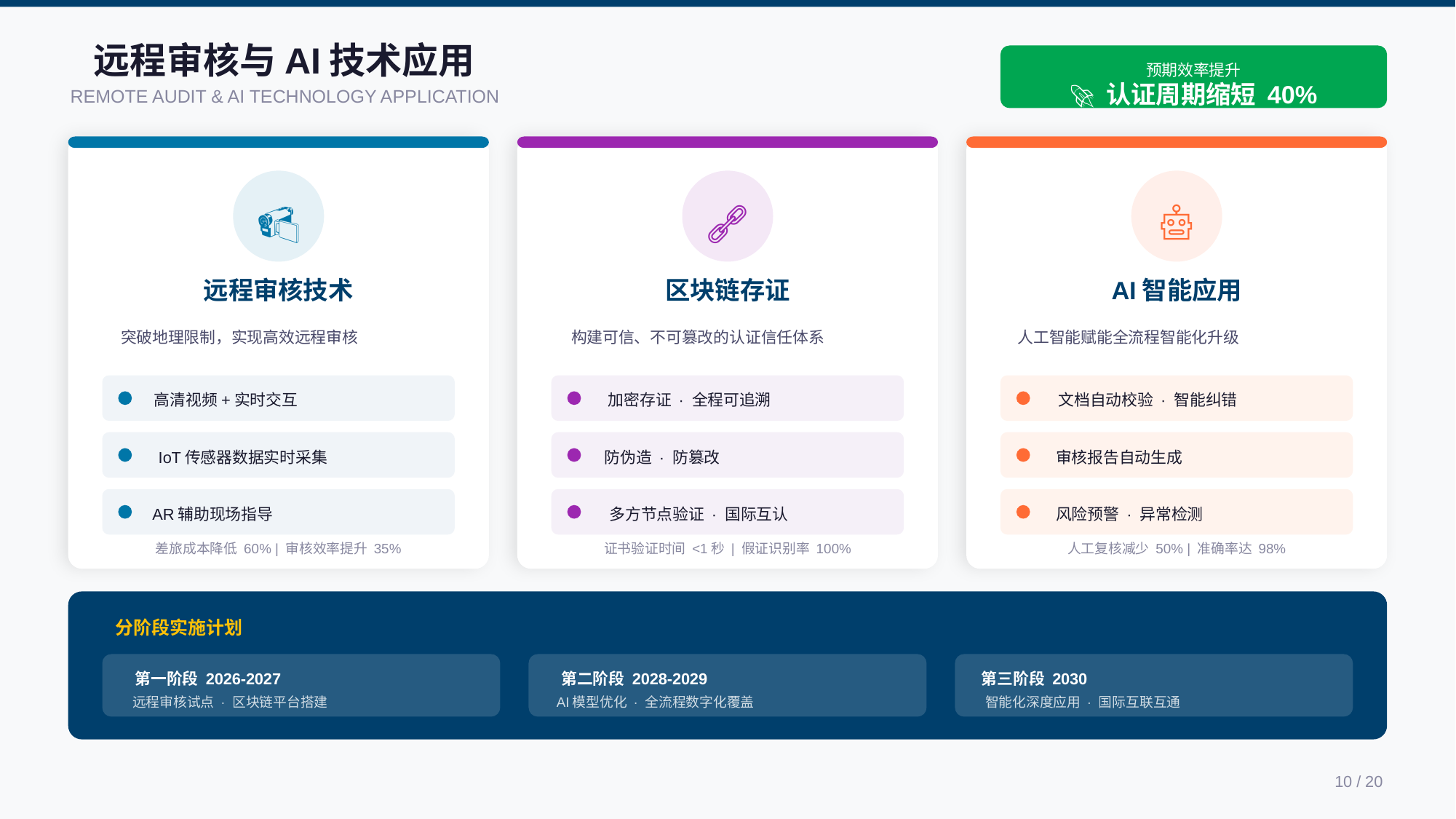

远程审核与AI技术应用

预期效率提升
🚀 认证周期缩短 40%
REMOTE AUDIT & AI TECHNOLOGY APPLICATION

📹
远程审核技术
突破地理限制，实现高效远程审核

高清视频+实时交互

IoT传感器数据实时采集

AR辅助现场指导

差旅成本降低 60% | 审核效率提升 35%

🔗
区块链存证
构建可信、不可篡改的认证信任体系

加密存证 · 全程可追溯

防伪造 · 防篡改

多方节点验证 · 国际互认

证书验证时间 <1秒 | 假证识别率 100%

🤖
AI智能应用
人工智能赋能全流程智能化升级

文档自动校验 · 智能纠错

审核报告自动生成

风险预警 · 异常检测

人工复核减少 50% | 准确率达 98%

分阶段实施计划

第一阶段 2026-2027
远程审核试点 · 区块链平台搭建

第二阶段 2028-2029
AI模型优化 · 全流程数字化覆盖

第三阶段 2030
智能化深度应用 · 国际互联互通
10 / 20